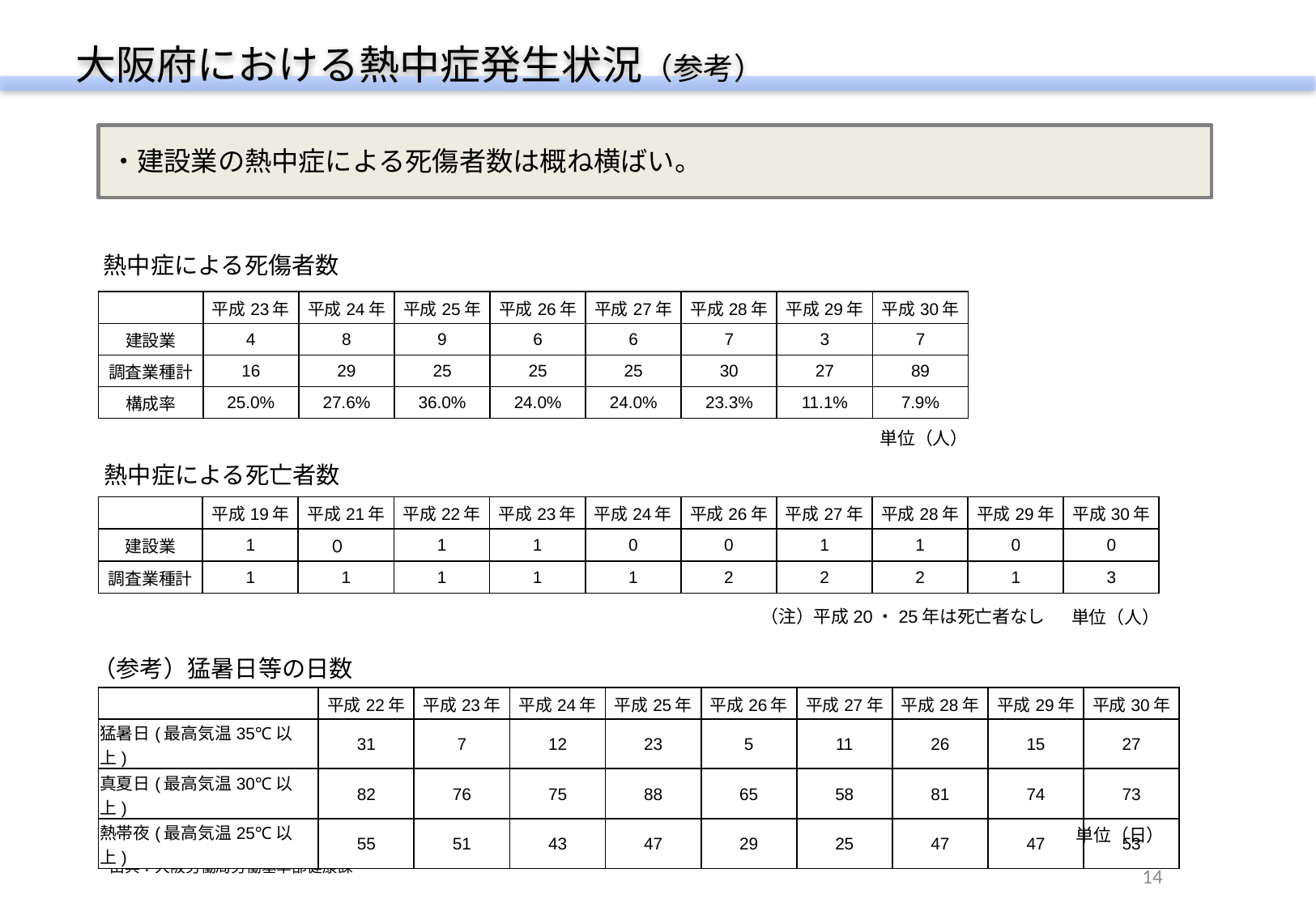

大阪府における熱中症発生状況（参考）
・建設業の熱中症による死傷者数は概ね横ばい。

 熱中症による死傷者数
|  | 平成23年 | 平成24年 | 平成25年 | 平成26年 | 平成27年 | 平成28年 | 平成29年 | 平成30年 |
| --- | --- | --- | --- | --- | --- | --- | --- | --- |
| 建設業 | 4 | 8 | 9 | 6 | 6 | 7 | 3 | 7 |
| 調査業種計 | 16 | 29 | 25 | 25 | 25 | 30 | 27 | 89 |
| 構成率 | 25.0% | 27.6% | 36.0% | 24.0% | 24.0% | 23.3% | 11.1% | 7.9% |
単位（人）
熱中症による死亡者数
|  | 平成19年 | 平成21年 | 平成22年 | 平成23年 | 平成24年 | 平成26年 | 平成27年 | 平成28年 | 平成29年 | 平成30年 |
| --- | --- | --- | --- | --- | --- | --- | --- | --- | --- | --- |
| 建設業 | 1 | ０ | 1 | 1 | 0 | 0 | 1 | 1 | 0 | 0 |
| 調査業種計 | 1 | 1 | 1 | 1 | 1 | 2 | 2 | 2 | 1 | 3 |
（注）平成20・25年は死亡者なし
単位（人）
（参考）猛暑日等の日数
|  | 平成22年 | 平成23年 | 平成24年 | 平成25年 | 平成26年 | 平成27年 | 平成28年 | 平成29年 | 平成30年 |
| --- | --- | --- | --- | --- | --- | --- | --- | --- | --- |
| 猛暑日(最高気温35℃以上) | 31 | 7 | 12 | 23 | 5 | 11 | 26 | 15 | 27 |
| 真夏日(最高気温30℃以上) | 82 | 76 | 75 | 88 | 65 | 58 | 81 | 74 | 73 |
| 熱帯夜(最高気温25℃以上) | 55 | 51 | 43 | 47 | 29 | 25 | 47 | 47 | 53 |
単位（日）
   出典：大阪労働局労働基準部健康課
14